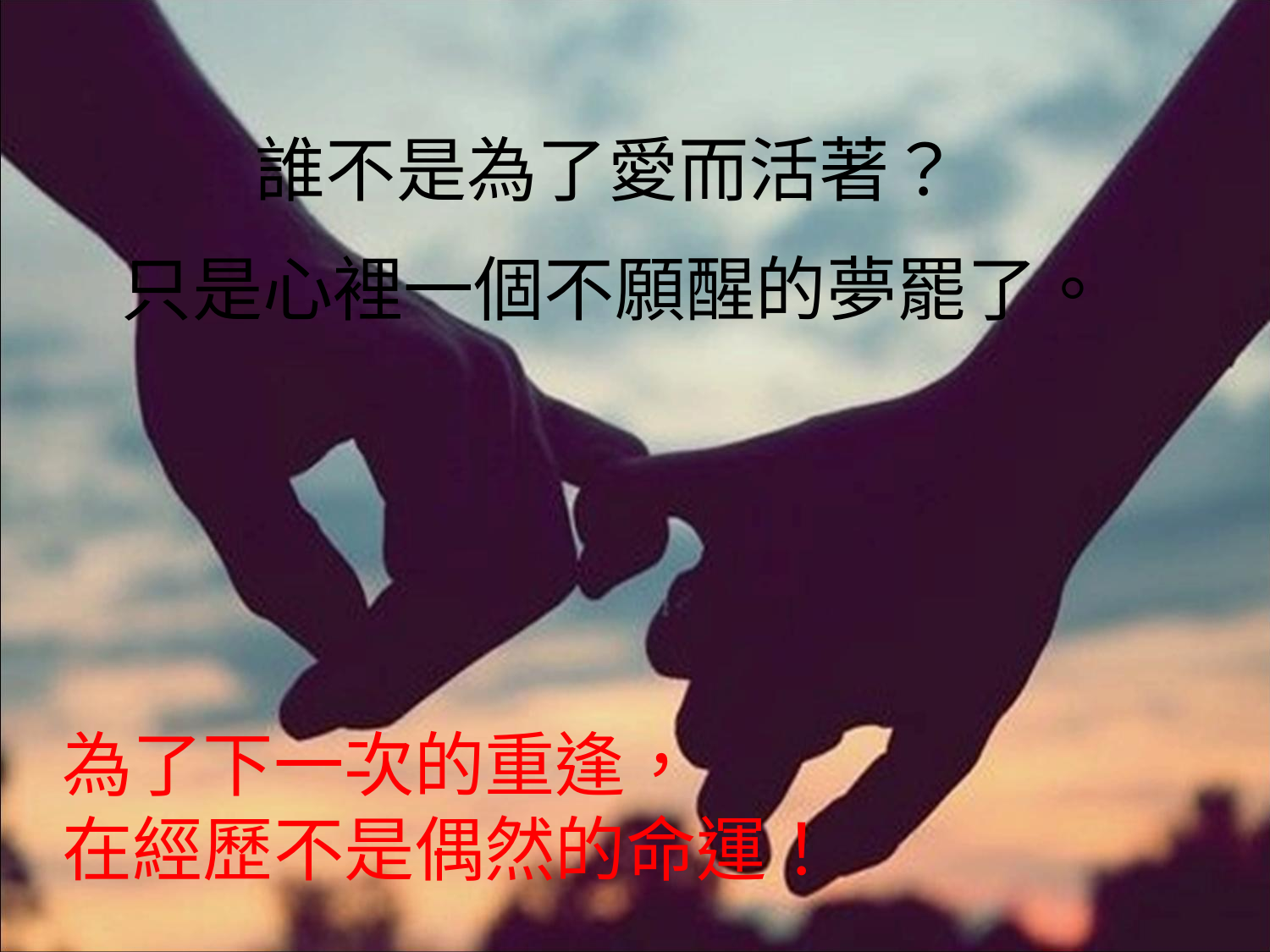

誰不是為了愛而活著？
只是心裡一個不願醒的夢罷了。
為了下一次的重逢，
在經歷不是偶然的命運！